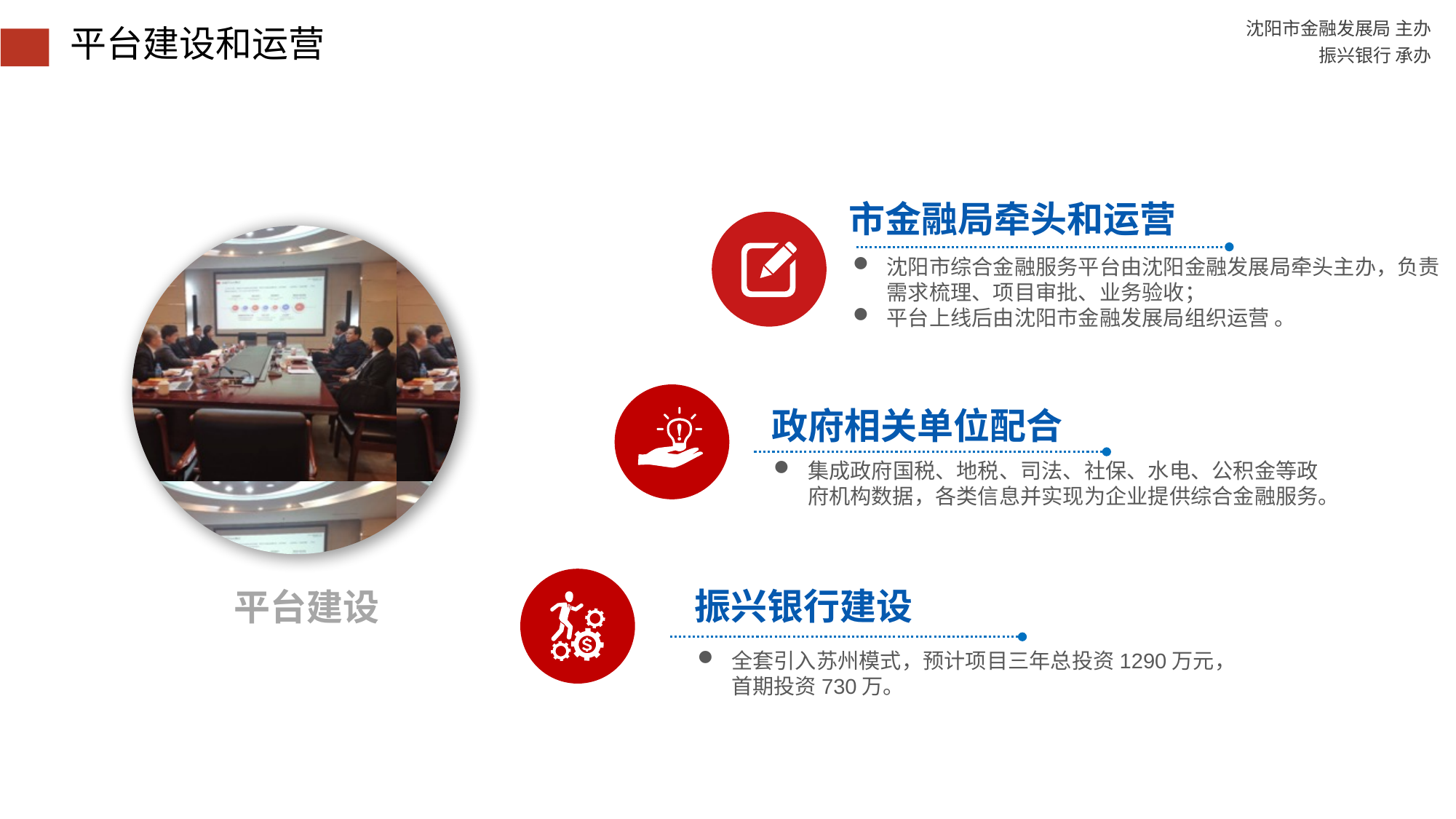

平台建设和运营
市金融局牵头和运营
沈阳市综合金融服务平台由沈阳金融发展局牵头主办，负责需求梳理、项目审批、业务验收；
平台上线后由沈阳市金融发展局组织运营 。

政府相关单位配合
集成政府国税、地税、司法、社保、水电、公积金等政府机构数据，各类信息并实现为企业提供综合金融服务。

振兴银行建设
全套引入苏州模式，预计项目三年总投资1290万元，首期投资730万。
平台建设